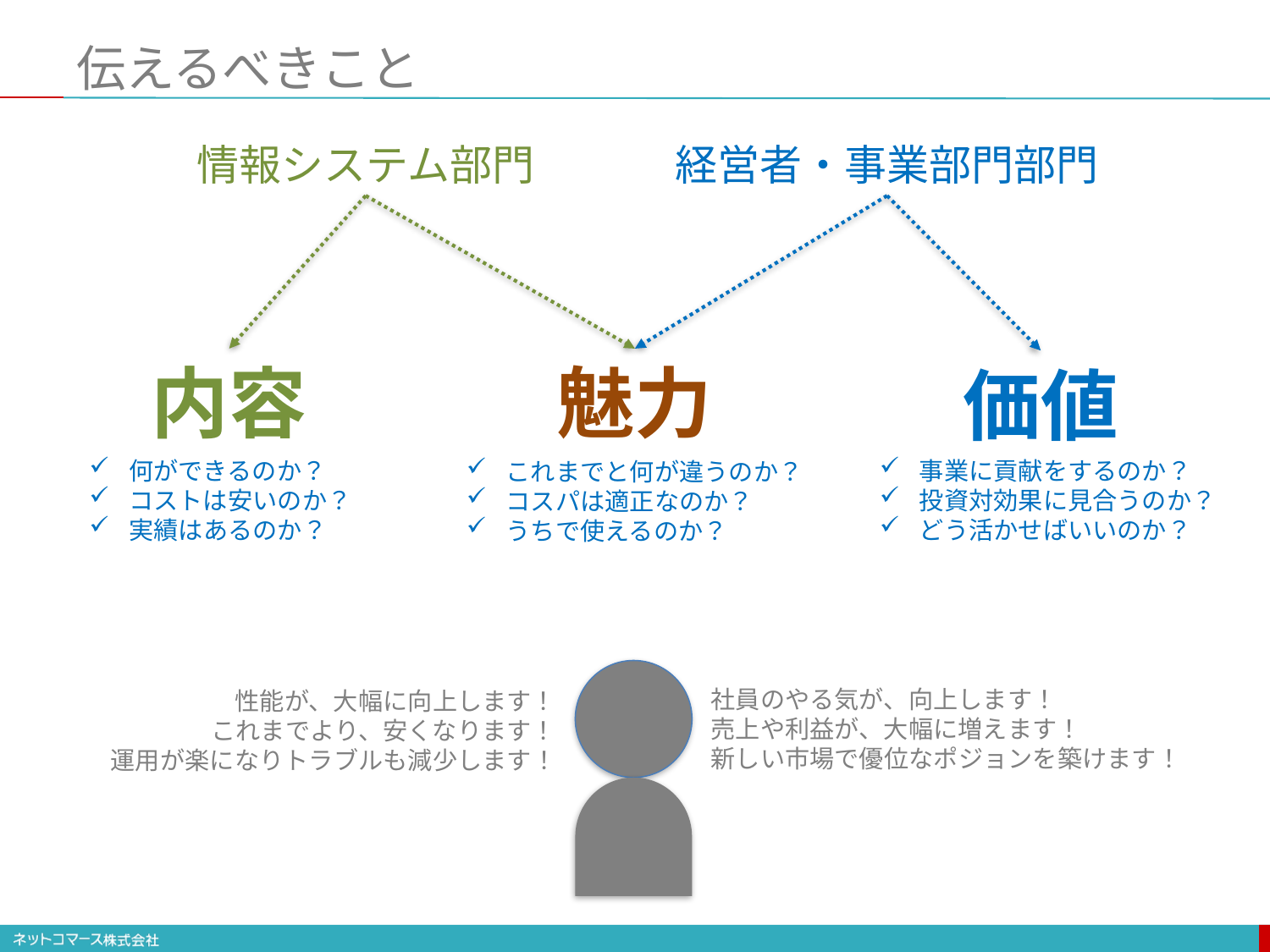

# 伝えるべきこと
情報システム部門
経営者・事業部門部門
内容
魅力
価値
何ができるのか？
コストは安いのか？
実績はあるのか？
事業に貢献をするのか？
投資対効果に見合うのか？
どう活かせばいいのか？
これまでと何が違うのか？
コスパは適正なのか？
うちで使えるのか？

社員のやる気が、向上します！
売上や利益が、大幅に増えます！
新しい市場で優位なポジョンを築けます！
性能が、大幅に向上します！
これまでより、安くなります！
運用が楽になりトラブルも減少します！